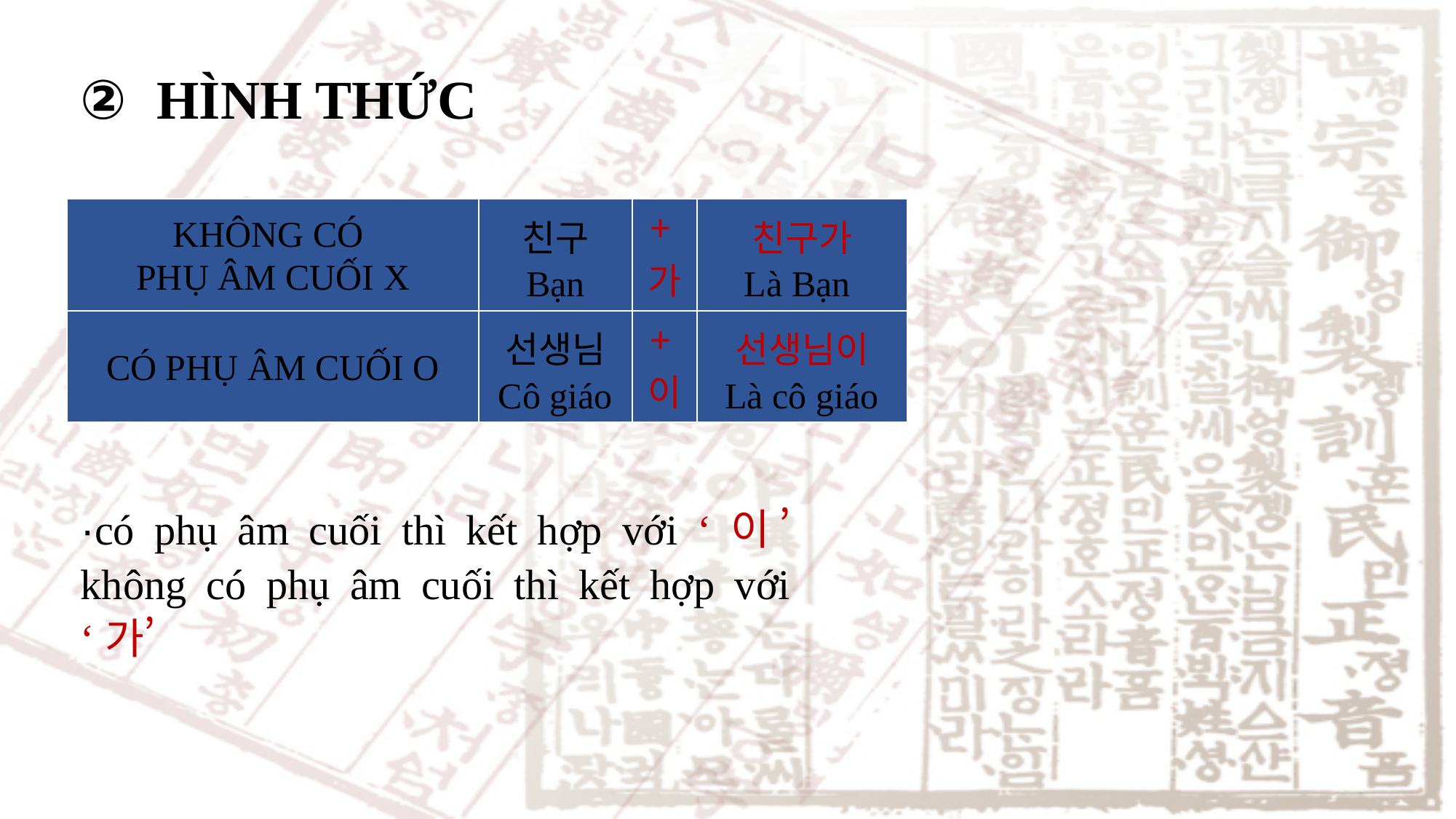

②  HÌNH THỨC

| KHÔNG CÓ PHỤ ÂM CUỐI X | 친구 Bạn | +가 | 친구가 Là Bạn |
| --- | --- | --- | --- |
| CÓ PHỤ ÂM CUỐI O | 선생님 Cô giáo | +이 | 선생님이 Là cô giáo |
·có phụ âm cuối thì kết hợp với ‘이’ không có phụ âm cuối thì kết hợp với ‘가’